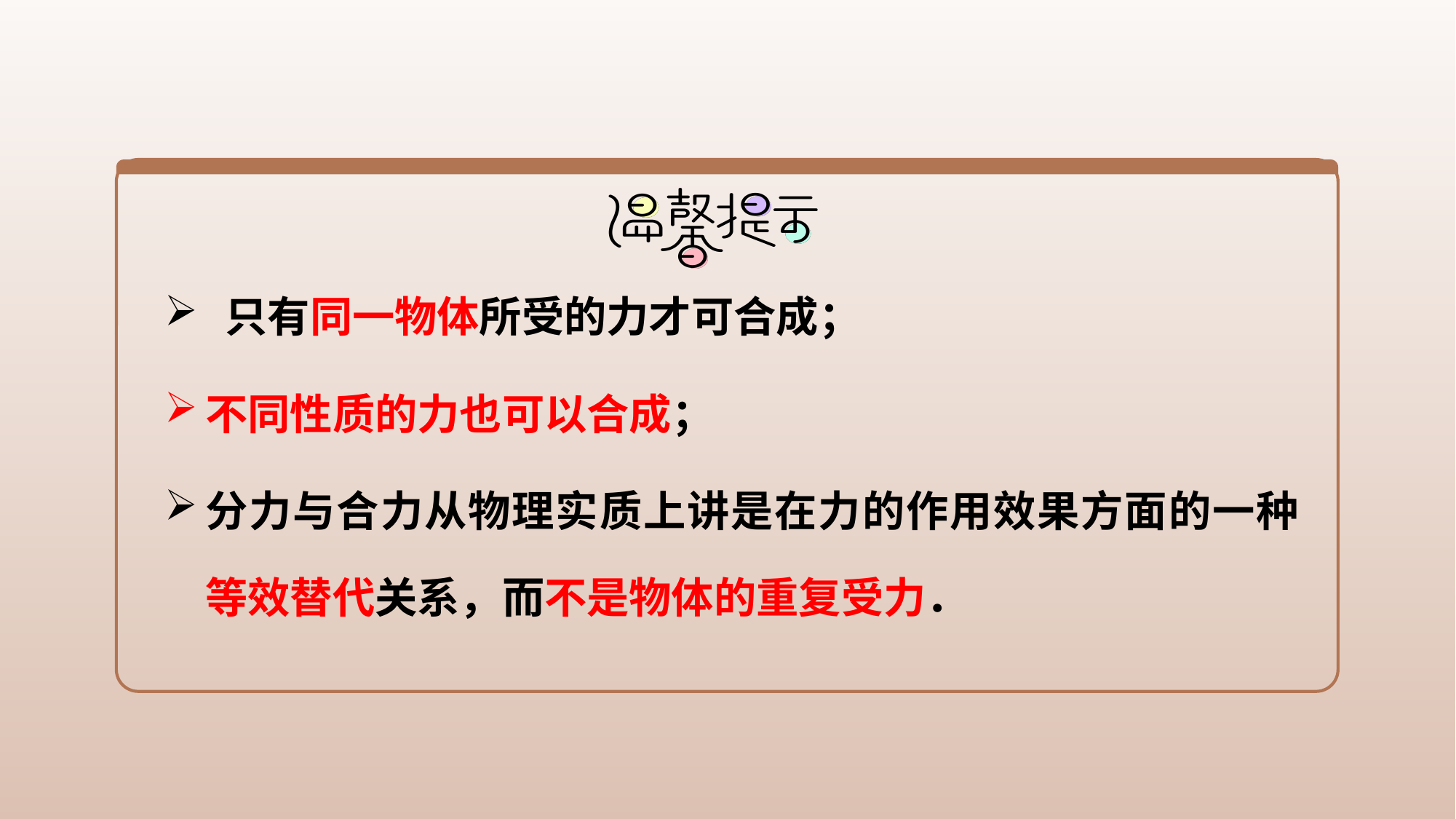

只有同一物体所受的力才可合成；
不同性质的力也可以合成；
分力与合力从物理实质上讲是在力的作用效果方面的一种等效替代关系，而不是物体的重复受力．